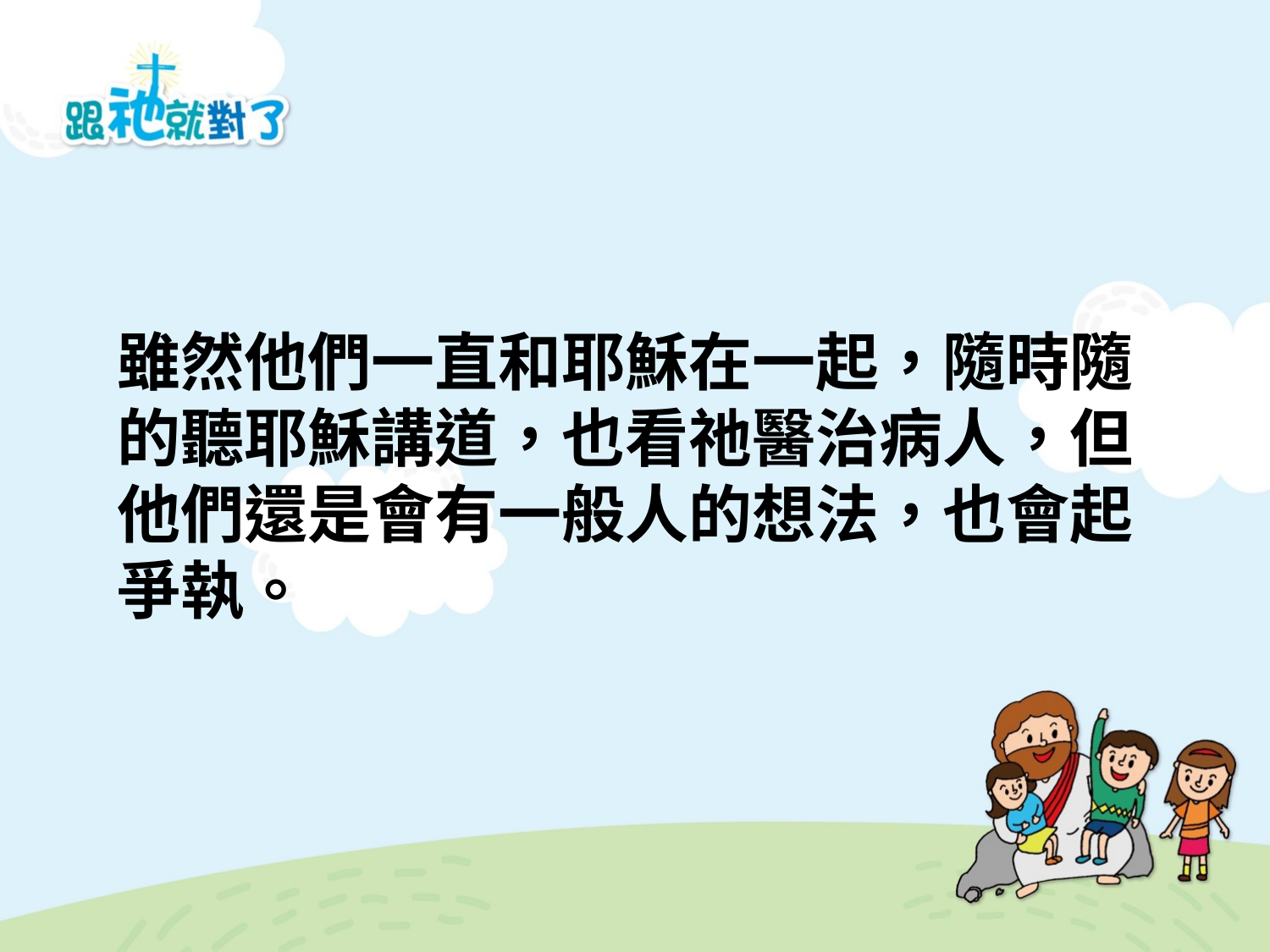

雖然他們一直和耶穌在一起，隨時隨的聽耶穌講道，也看祂醫治病人，但他們還是會有一般人的想法，也會起爭執。